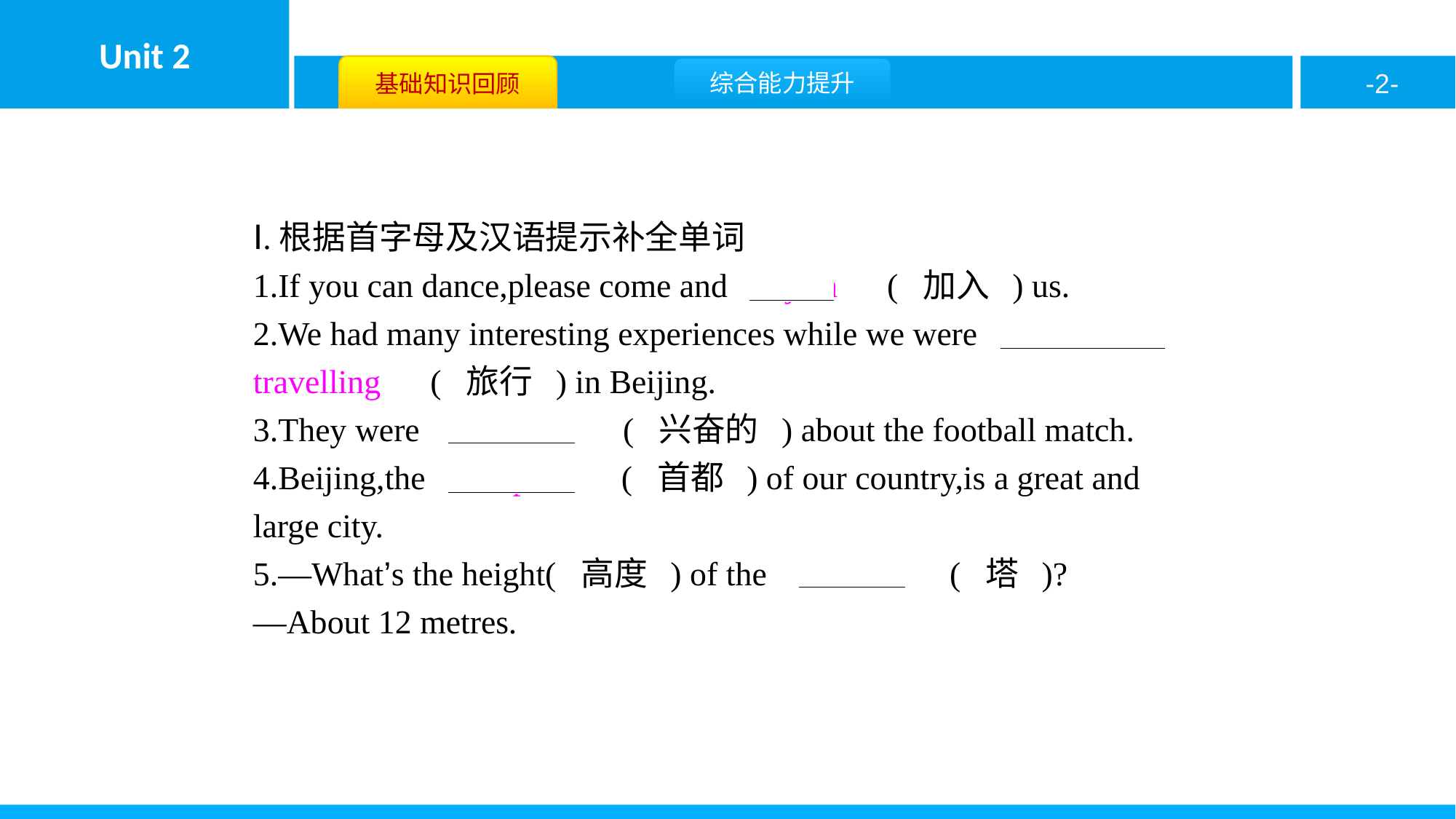

Ⅰ.根据首字母及汉语提示补全单词
1.If you can dance,please come and 　join　(  加入  ) us.
2.We had many interesting experiences while we were 　travelling　(  旅行  ) in Beijing.
3.They were 　excited　(  兴奋的  ) about the football match.
4.Beijing,the 　capital　(  首都  ) of our country,is a great and large city.
5.—What’s the height(  高度  ) of the 　tower　(  塔  )?
—About 12 metres.